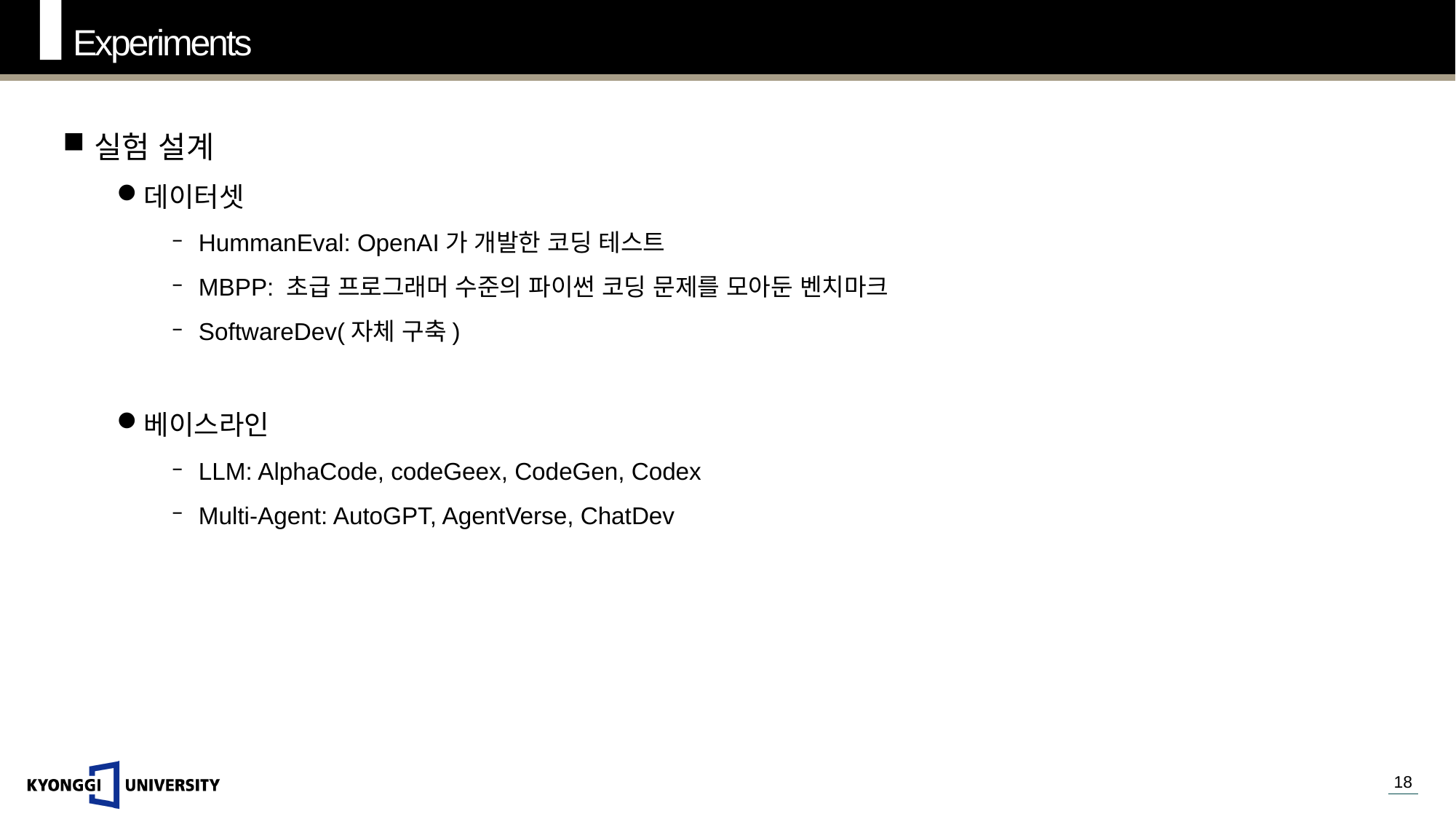

Experiments
실험 설계
데이터셋
HummanEval: OpenAI가 개발한 코딩 테스트
MBPP: 초급 프로그래머 수준의 파이썬 코딩 문제를 모아둔 벤치마크
SoftwareDev(자체 구축)

베이스라인
LLM: AlphaCode, codeGeex, CodeGen, Codex
Multi-Agent: AutoGPT, AgentVerse, ChatDev